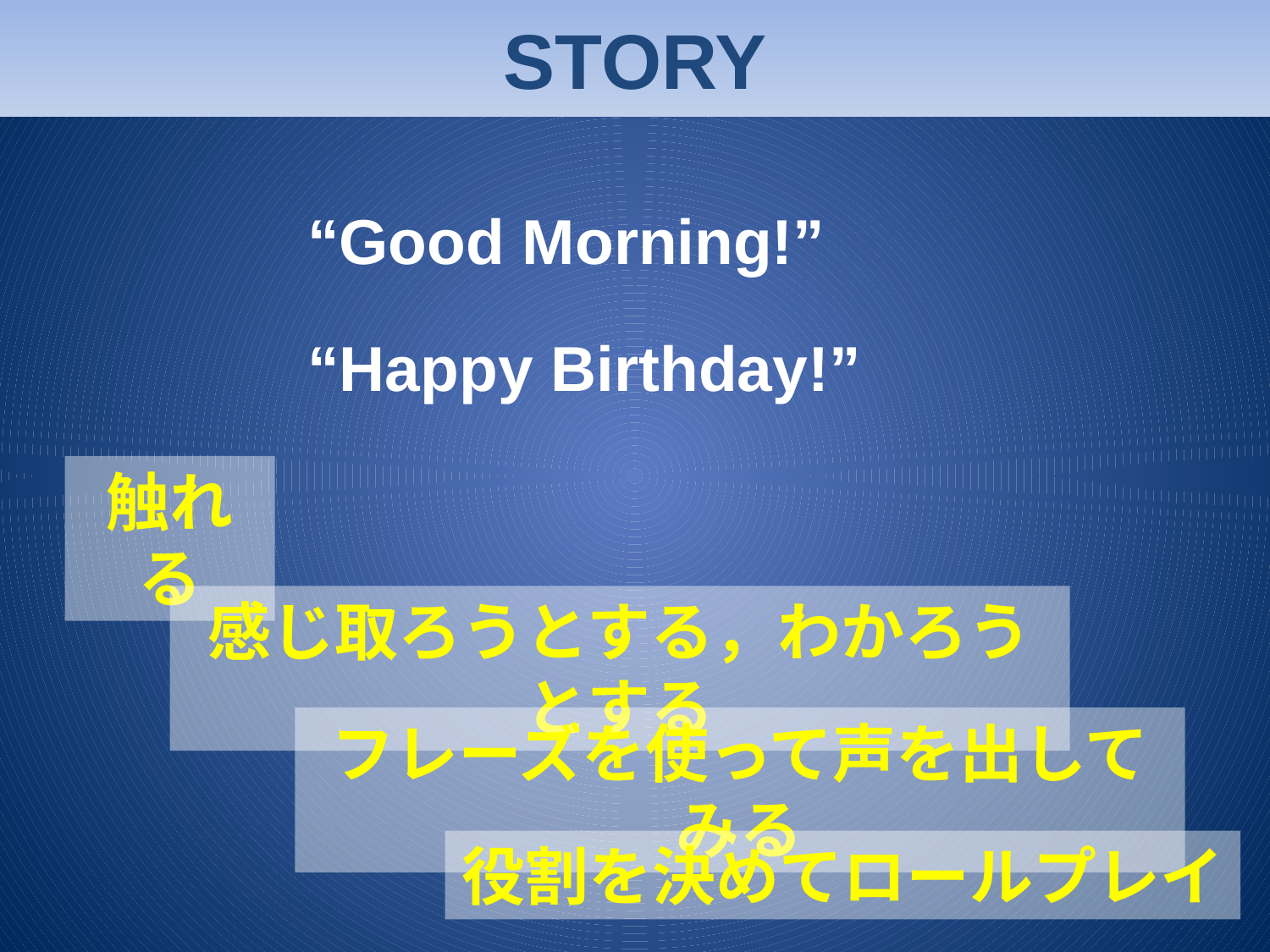

# STORY
“Good Morning!”
“Happy Birthday!”
触れる
感じ取ろうとする，わかろうとする
フレーズを使って声を出してみる
役割を決めてロールプレイ